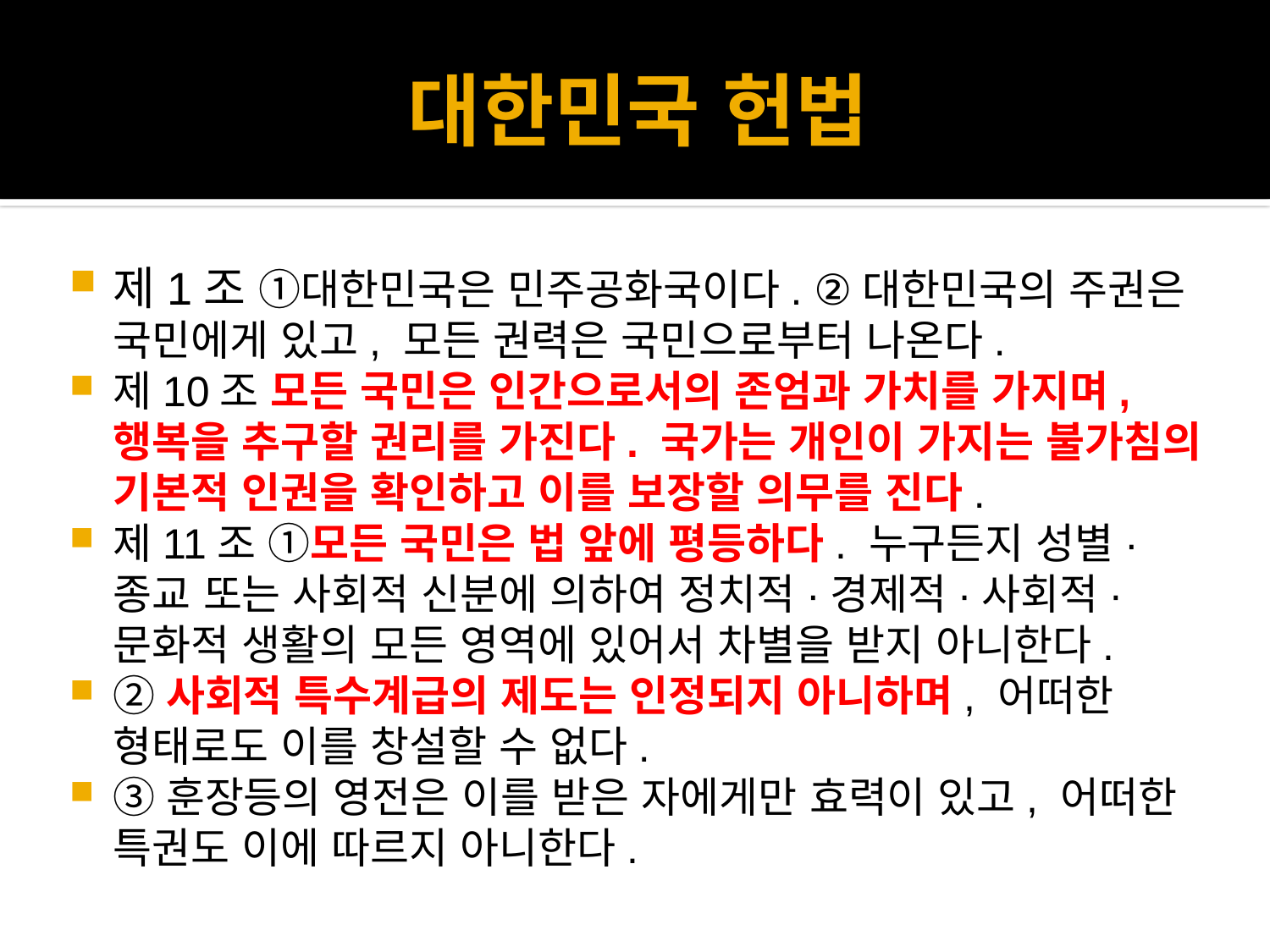

# 대한민국 헌법
제1조 ①대한민국은 민주공화국이다. ②대한민국의 주권은 국민에게 있고, 모든 권력은 국민으로부터 나온다.
제10조 모든 국민은 인간으로서의 존엄과 가치를 가지며, 행복을 추구할 권리를 가진다. 국가는 개인이 가지는 불가침의 기본적 인권을 확인하고 이를 보장할 의무를 진다.
제11조 ①모든 국민은 법 앞에 평등하다. 누구든지 성별·종교 또는 사회적 신분에 의하여 정치적·경제적·사회적·문화적 생활의 모든 영역에 있어서 차별을 받지 아니한다.
②사회적 특수계급의 제도는 인정되지 아니하며, 어떠한 형태로도 이를 창설할 수 없다.
③훈장등의 영전은 이를 받은 자에게만 효력이 있고, 어떠한 특권도 이에 따르지 아니한다.